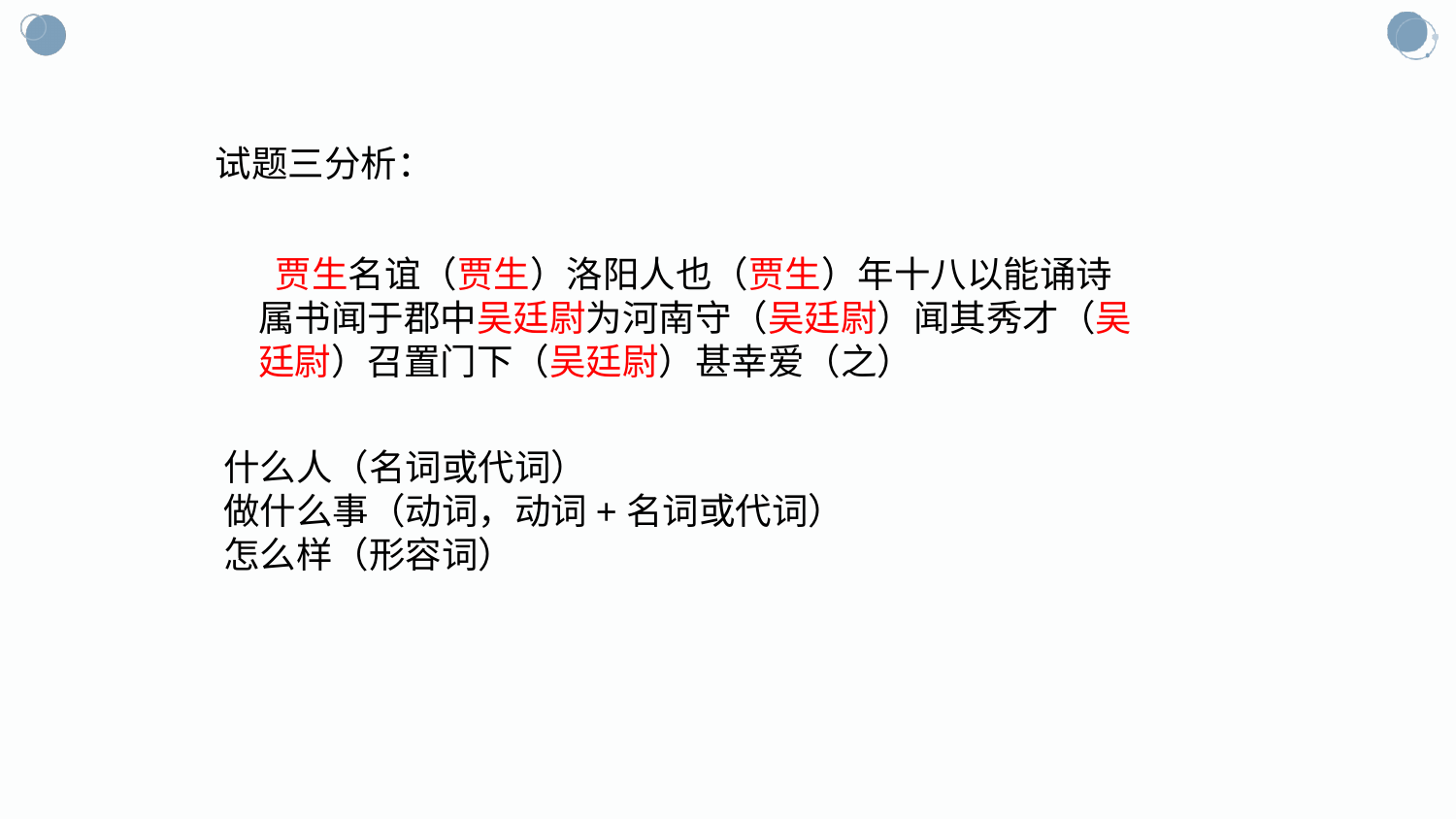

试题三分析：
 贾生名谊（贾生）洛阳人也（贾生）年十八以能诵诗属书闻于郡中吴廷尉为河南守（吴廷尉）闻其秀才（吴廷尉）召置门下（吴廷尉）甚幸爱（之）
什么人（名词或代词）
做什么事（动词，动词+名词或代词）
怎么样（形容词）